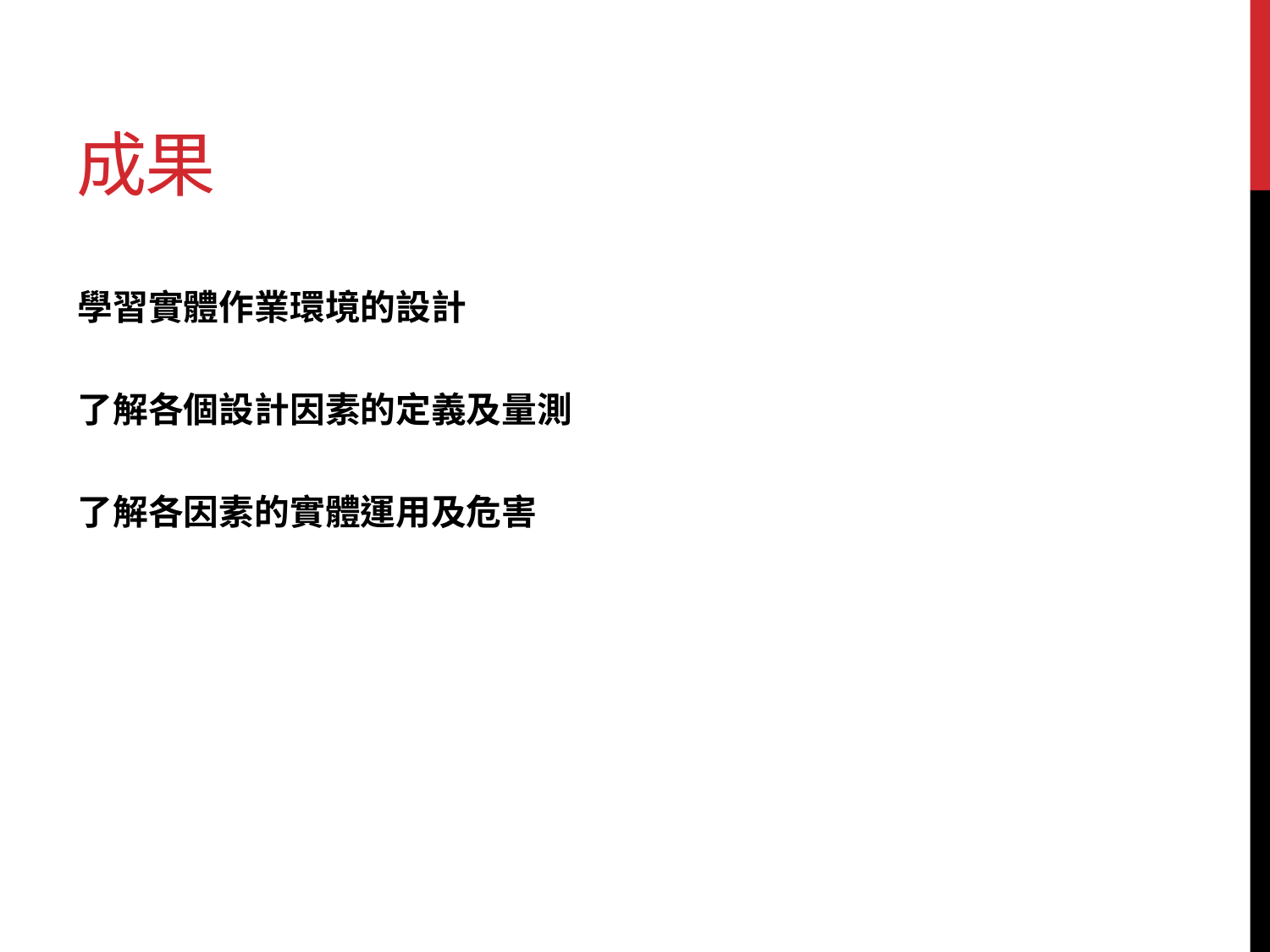

# 成果
學習實體作業環境的設計
了解各個設計因素的定義及量測
了解各因素的實體運用及危害